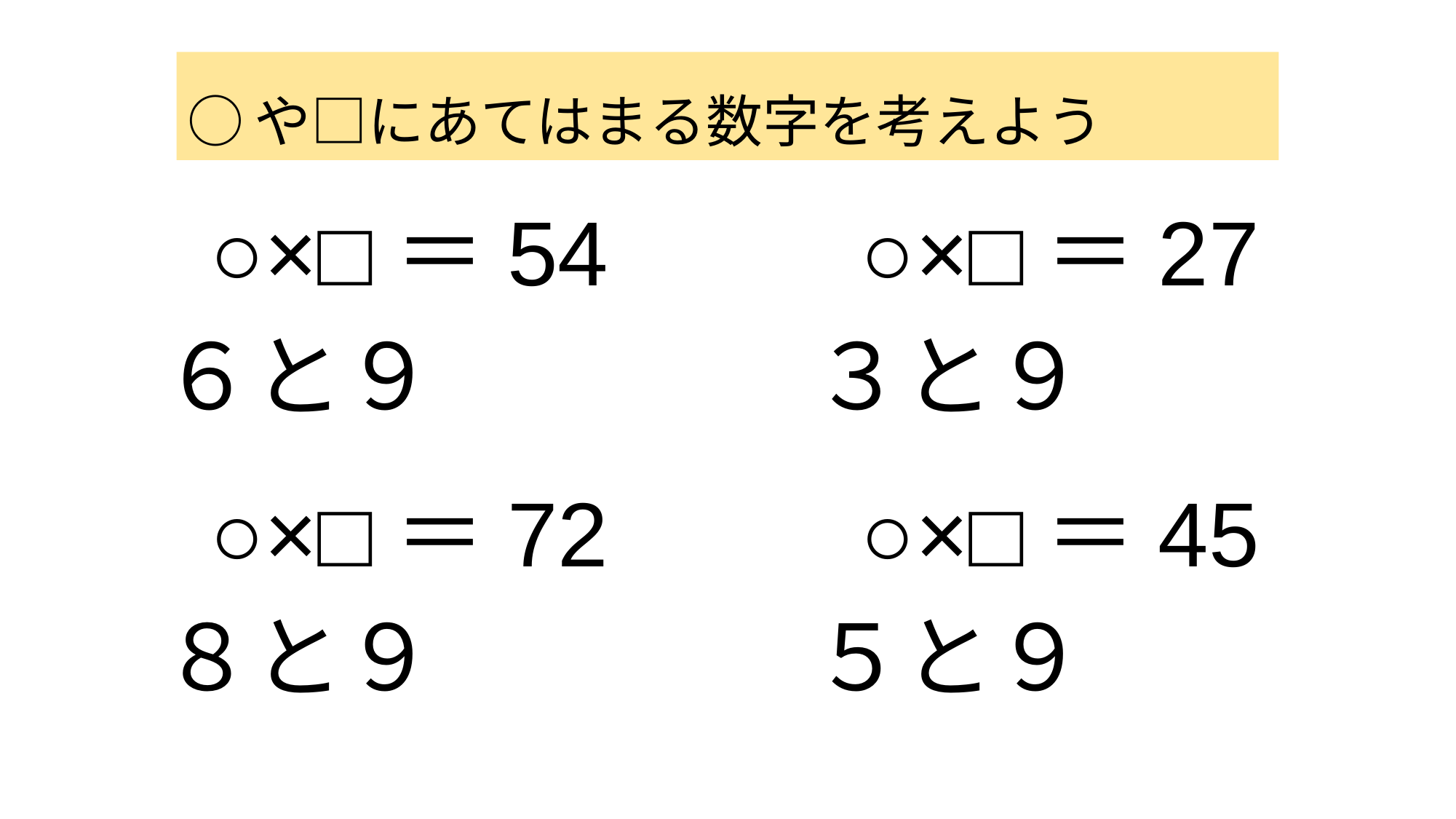

○や□にあてはまる数字を考えよう
○×□＝54
○×□＝27
６と９
３と９
○×□＝72
○×□＝45
８と９
５と９